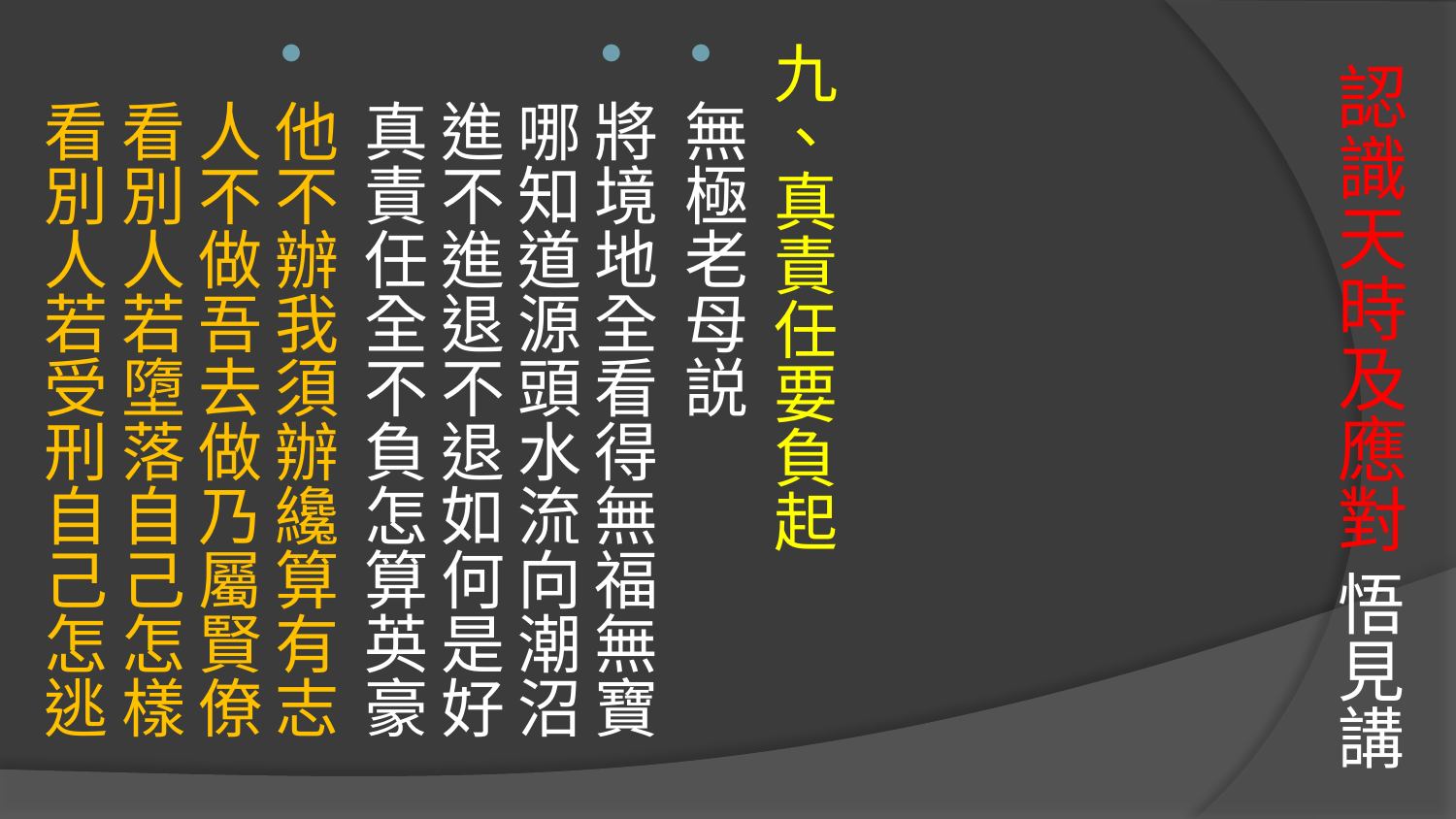

九、真責任要負起
無極老母説
將境地全看得無福無寶
哪知道源頭水流向潮沼
進不進退不退如何是好
真責任全不負怎算英豪
他不辦我須辦纔算有志
人不做吾去做乃屬賢僚
看別人若墮落自己怎樣
看別人若受刑自己怎逃
# 認識天時及應對 悟見講